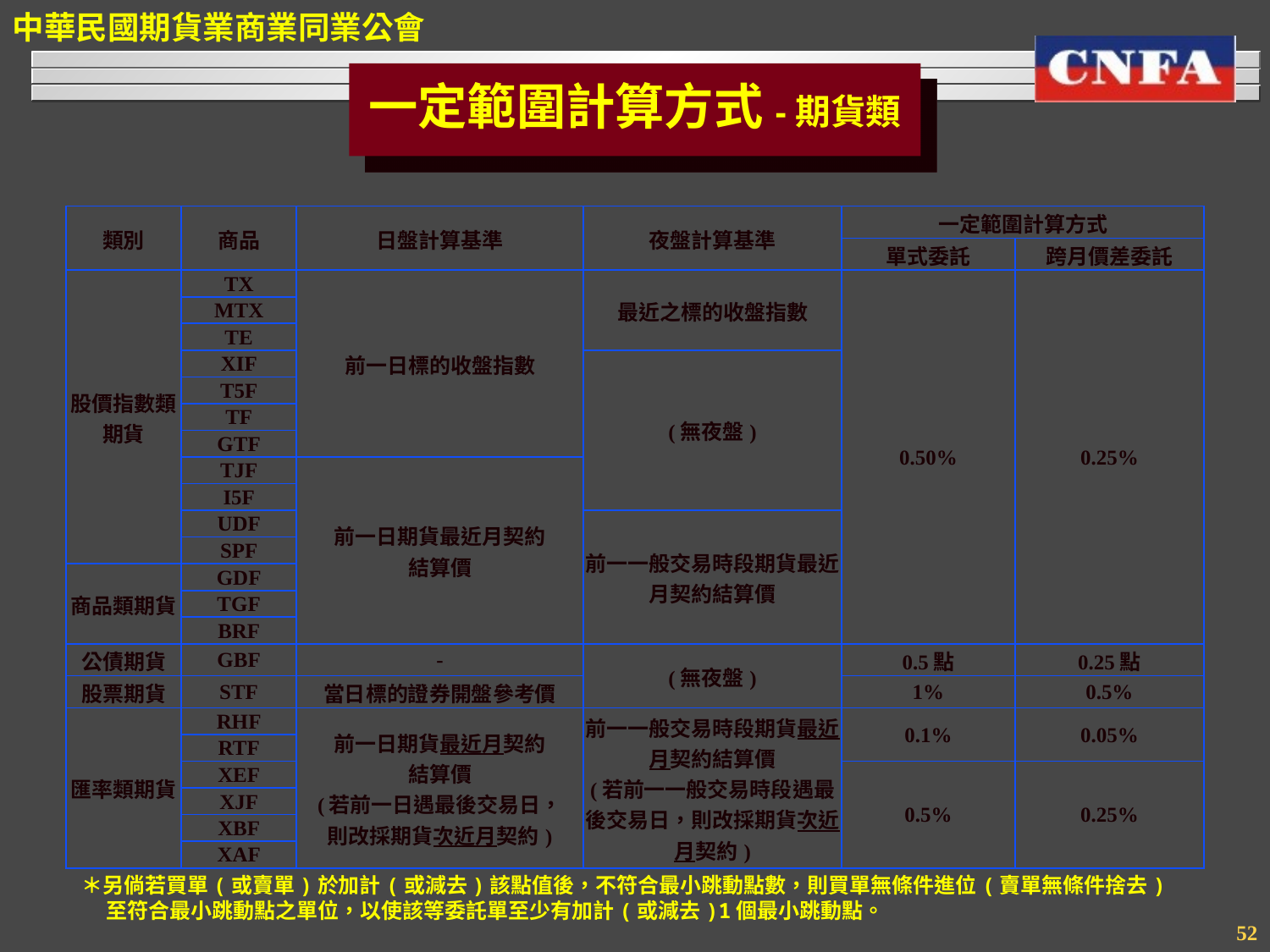

一定範圍計算方式-期貨類
| 類別 | 商品 | 日盤計算基準 | 夜盤計算基準 | 一定範圍計算方式 |  |
| --- | --- | --- | --- | --- | --- |
|  |  |  |  | 單式委託 | 跨月價差委託 |
| 股價指數類期貨 | TX | 前一日標的收盤指數 | 最近之標的收盤指數 | 0.50% | 0.25% |
|  | MTX |  |  |  |  |
|  | TE |  |  |  |  |
|  | XIF |  | (無夜盤) |  |  |
|  | T5F |  |  |  |  |
|  | TF |  |  |  |  |
|  | GTF |  |  |  |  |
|  | TJF | 前一日期貨最近月契約 結算價 |  |  |  |
|  | I5F |  |  |  |  |
|  | UDF |  | 前一一般交易時段期貨最近月契約結算價 |  |  |
|  | SPF |  |  |  |  |
| 商品類期貨 | GDF |  |  |  |  |
|  | TGF |  |  |  |  |
|  | BRF |  |  |  |  |
| 公債期貨 | GBF | - | (無夜盤) | 0.5點 | 0.25點 |
| 股票期貨 | STF | 當日標的證券開盤參考價 |  | 1% | 0.5% |
| 匯率類期貨 | RHF | 前一日期貨最近月契約 結算價 (若前一日遇最後交易日， 則改採期貨次近月契約) | 前一一般交易時段期貨最近月契約結算價 (若前一一般交易時段遇最後交易日，則改採期貨次近月契約) | 0.1% | 0.05% |
|  | RTF |  |  |  |  |
|  | XEF |  |  | 0.5% | 0.25% |
|  | XJF |  |  |  |  |
|  | XBF |  |  |  |  |
|  | XAF |  |  |  |  |
＊另倘若買單(或賣單)於加計(或減去)該點值後，不符合最小跳動點數，則買單無條件進位(賣單無條件捨去)至符合最小跳動點之單位，以使該等委託單至少有加計(或減去)1個最小跳動點。